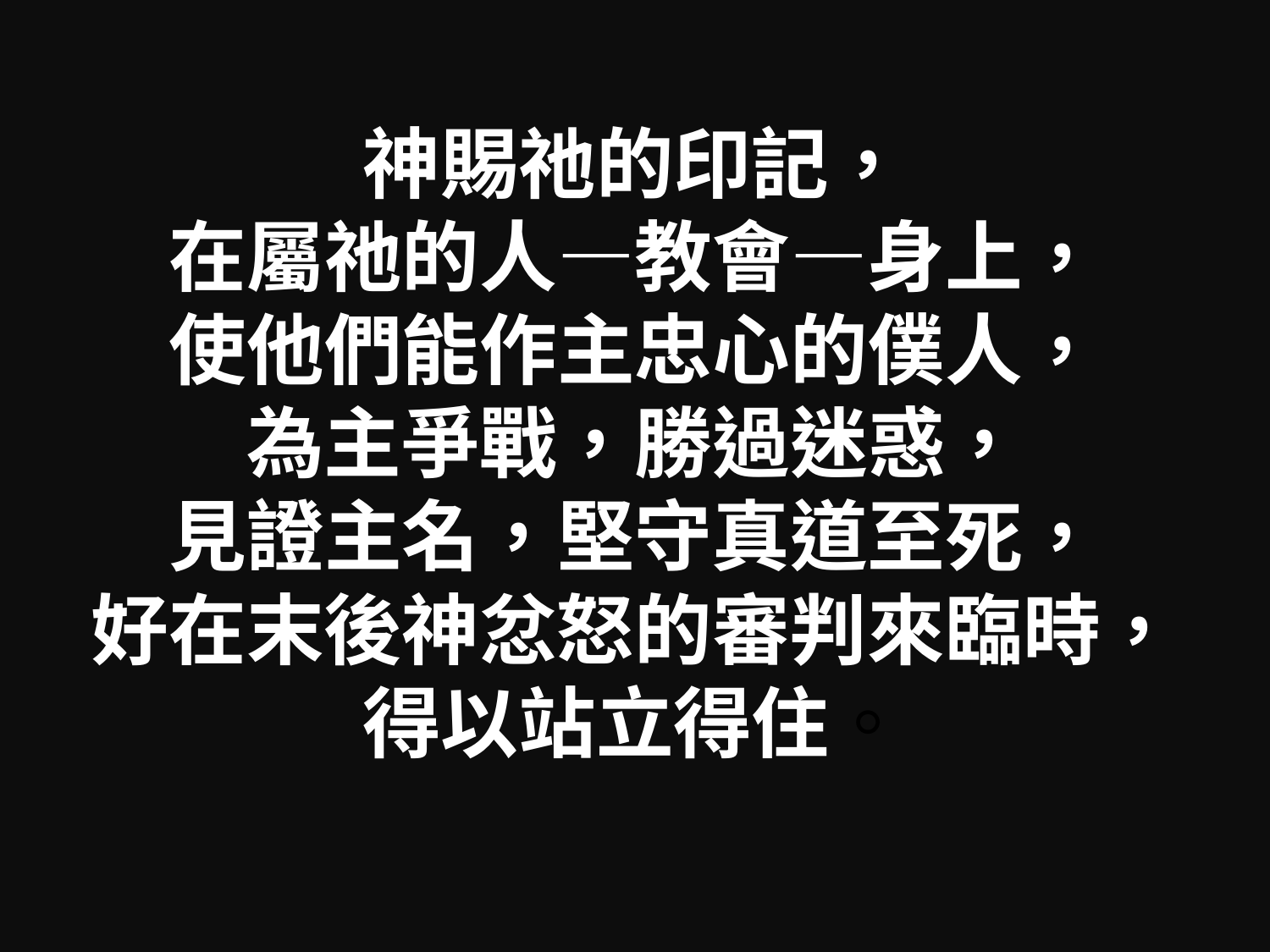

神賜祂的印記，
在屬祂的人—教會—身上，
使他們能作主忠心的僕人，
為主爭戰，勝過迷惑，
見證主名，堅守真道至死，
好在末後神忿怒的審判來臨時，
得以站立得住。